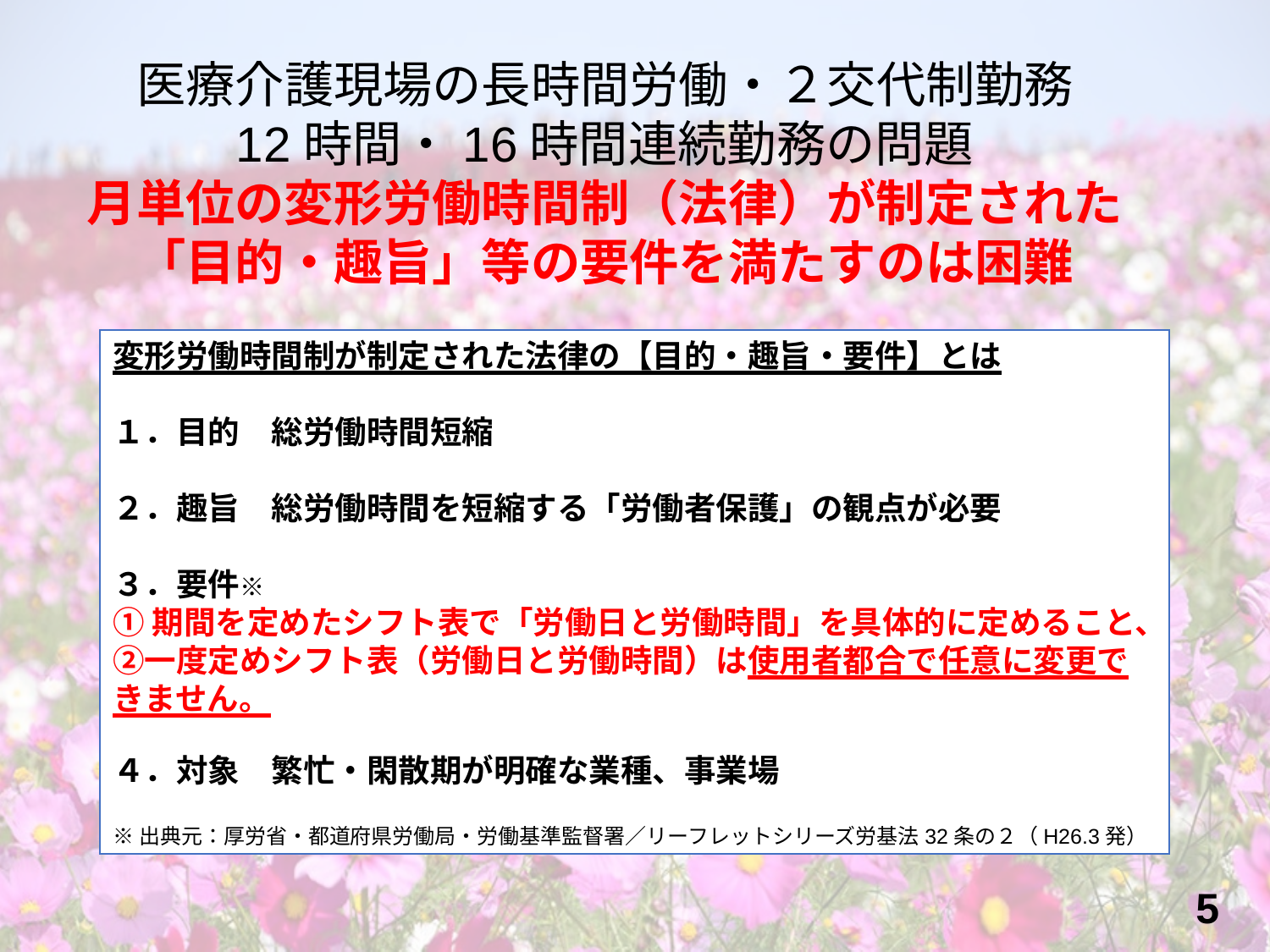

医療介護現場の長時間労働・２交代制勤務
12時間・16時間連続勤務の問題
月単位の変形労働時間制（法律）が制定された
「目的・趣旨」等の要件を満たすのは困難
変形労働時間制が制定された法律の【目的・趣旨・要件】とは

１．目的　総労働時間短縮

２．趣旨　総労働時間を短縮する「労働者保護」の観点が必要

３．要件※
①期間を定めたシフト表で「労働日と労働時間」を具体的に定めること、②一度定めシフト表（労働日と労働時間）は使用者都合で任意に変更できません。

４．対象　繁忙・閑散期が明確な業種、事業場

※出典元：厚労省・都道府県労働局・労働基準監督署／リーフレットシリーズ労基法32条の２（H26.3発）
5